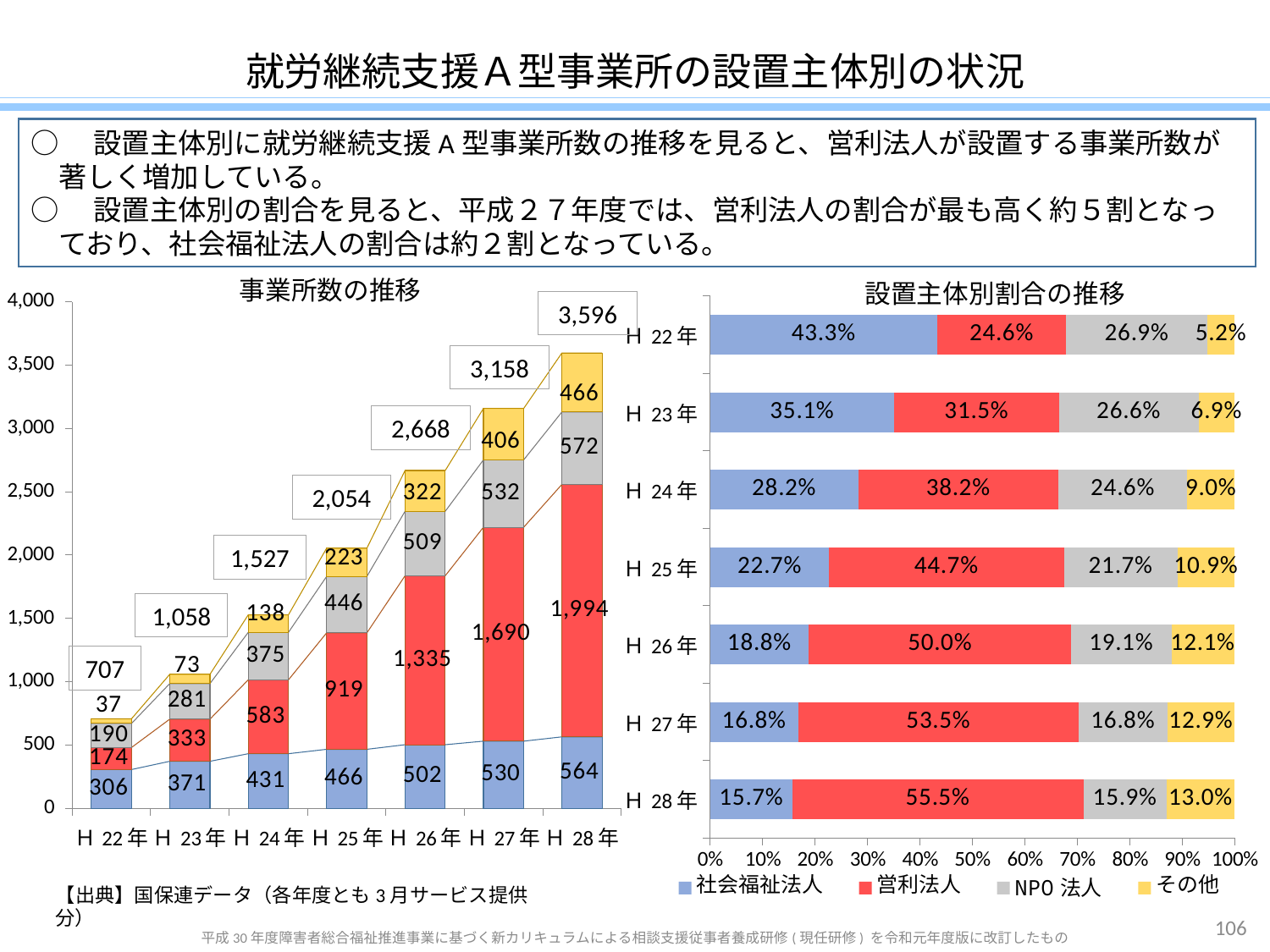

就労継続支援Ａ型事業所の設置主体別の状況
○　設置主体別に就労継続支援A型事業所数の推移を見ると、営利法人が設置する事業所数が著しく増加している。
○　設置主体別の割合を見ると、平成２７年度では、営利法人の割合が最も高く約５割となっており、社会福祉法人の割合は約２割となっている。
事業所数の推移

### Chart

| Category | 社会福祉法人 | 営利法人 | NPO法人 | その他 |
|---|---|---|---|---|
| Ｈ28年 | 0.15684093437152402 | 0.554505005561735 | 0.159065628476085 | 0.12958843159065603 |
| Ｈ27年 | 0.16782773907536402 | 0.5351488283723881 | 0.16846105129829003 | 0.128562381253958 |
| Ｈ26年 | 0.18815592203897996 | 0.5003748125937032 | 0.190779610194903 | 0.12068965517241402 |
| Ｈ25年 | 0.226874391431353 | 0.44741966893865603 | 0.21713729308666 | 0.10856864654333002 |
| Ｈ24年 | 0.28225278323510206 | 0.381794368041912 | 0.245579567779961 | 0.09037328094302548 |
| Ｈ23年 | 0.350661625708885 | 0.31474480151228706 | 0.265595463137996 | 0.06899810964083182 |
| Ｈ22年 | 0.4328147100424331 | 0.246110325318246 | 0.268741159830269 | 0.052333804809052316 |
設置主体別割合の推移

### Chart

| Category | 社会福祉法人 | 営利法人 | NPO法人 | その他 |
|---|---|---|---|---|
| Ｈ22年 | 306.0 | 174.0 | 190.0 | 37.0 |
| Ｈ23年 | 371.0 | 333.0 | 281.0 | 73.0 |
| Ｈ24年 | 431.0 | 583.0 | 375.0 | 138.0 |
| Ｈ25年 | 466.0 | 919.0 | 446.0 | 223.0 |
| Ｈ26年 | 502.0 | 1335.0 | 509.0 | 322.0 |
| Ｈ27年 | 530.0 | 1690.0 | 532.0 | 406.0 |
| Ｈ28年 | 564.0 | 1994.0 | 572.0 | 466.0 |
3,596
3,158
2,668
2,054
1,527
1,058
707
【出典】国保連データ（各年度とも3月サービス提供分）
106
平成30年度障害者総合福祉推進事業に基づく新カリキュラムによる相談支援従事者養成研修(現任研修) を令和元年度版に改訂したもの